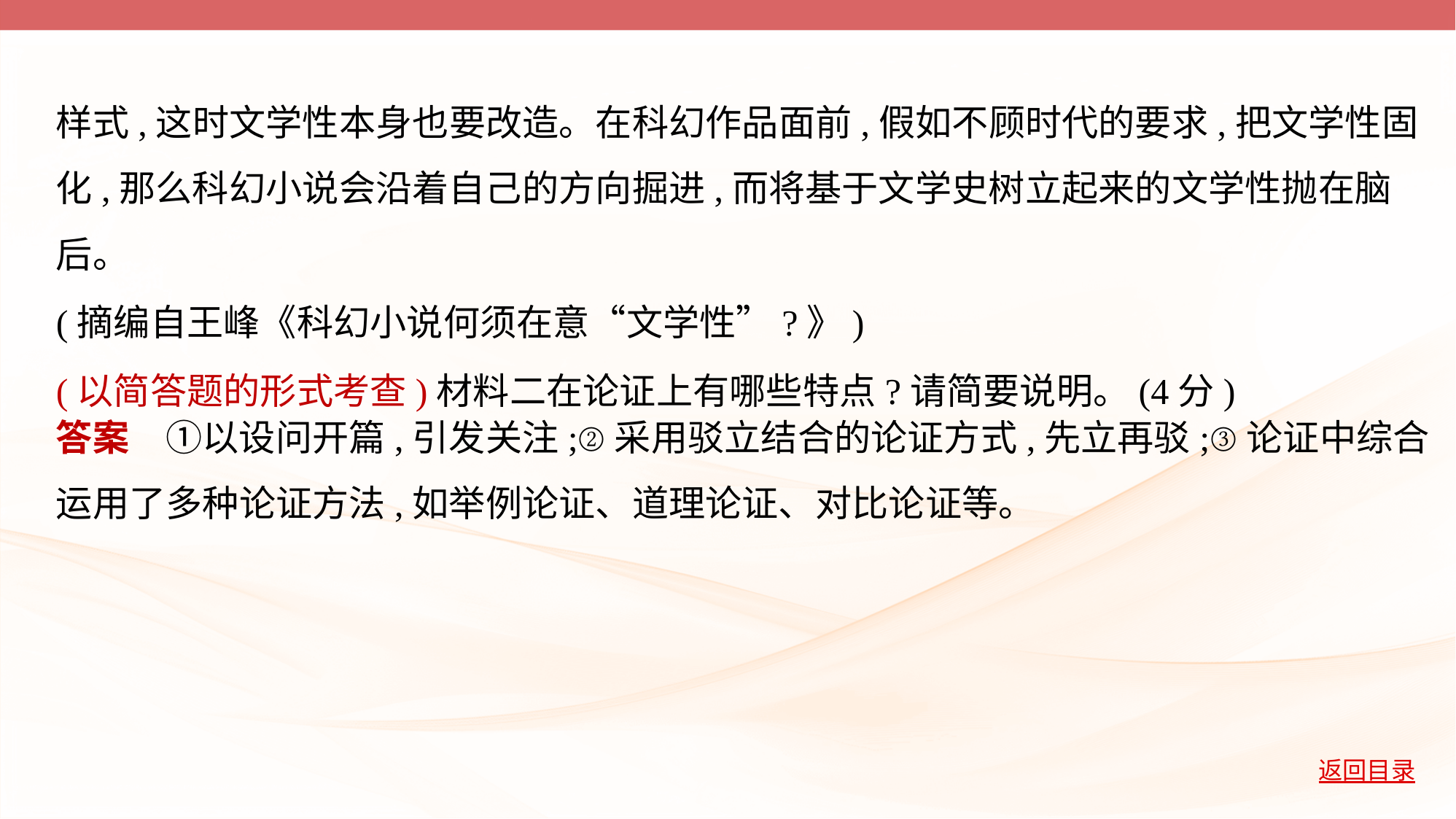

样式,这时文学性本身也要改造。在科幻作品面前,假如不顾时代的要求,把文学性固
化,那么科幻小说会沿着自己的方向掘进,而将基于文学史树立起来的文学性抛在脑
后。
(摘编自王峰《科幻小说何须在意“文学性”?》)
(以简答题的形式考查)材料二在论证上有哪些特点?请简要说明。(4分)

答案　①以设问开篇,引发关注;②采用驳立结合的论证方式,先立再驳;③论证中综合
运用了多种论证方法,如举例论证、道理论证、对比论证等。